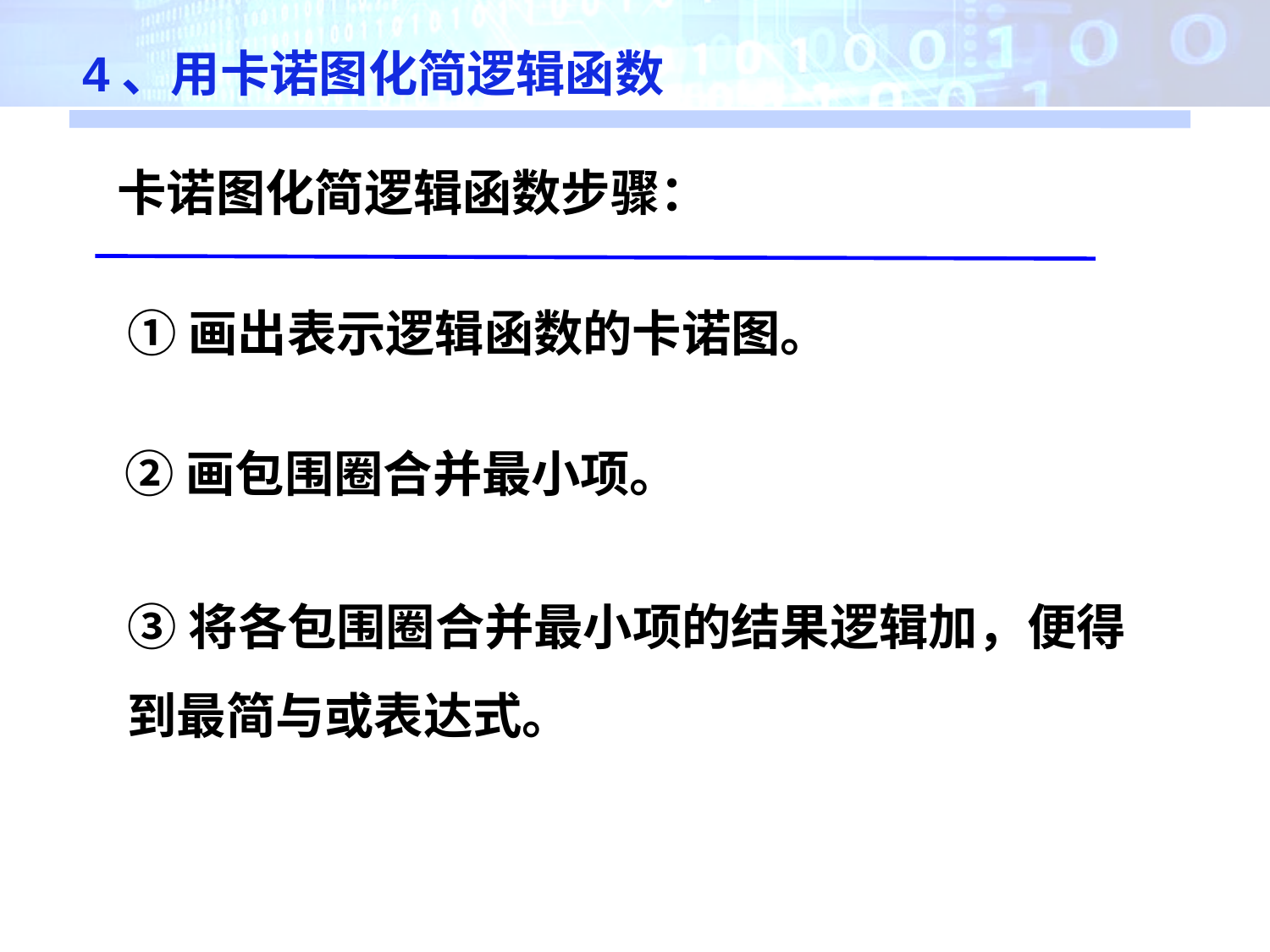

4、用卡诺图化简逻辑函数
卡诺图化简逻辑函数步骤：

①画出表示逻辑函数的卡诺图。
②画包围圈合并最小项。
③将各包围圈合并最小项的结果逻辑加，便得到最简与或表达式。